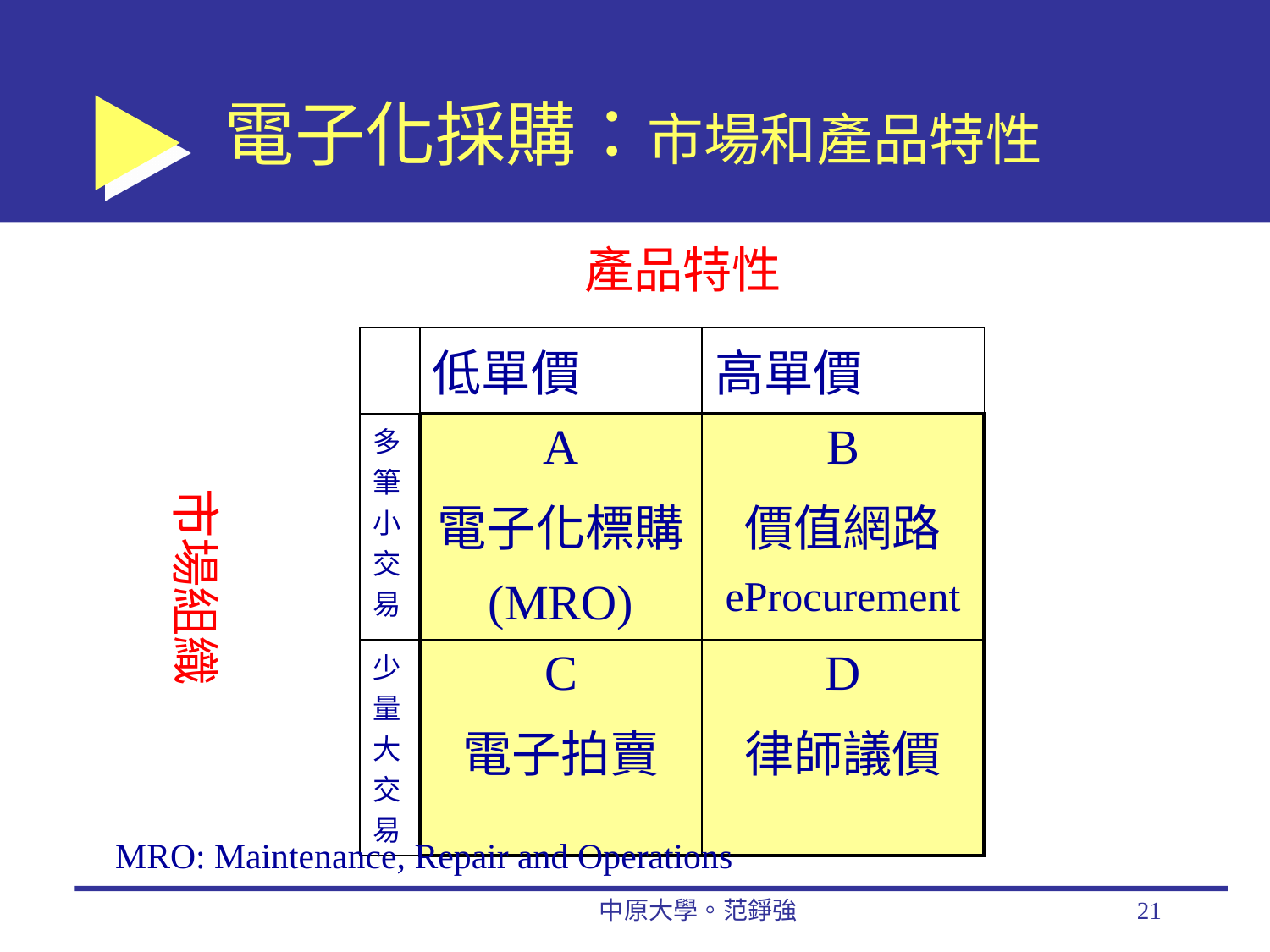

# 電子化採購：市場和產品特性
產品特性
|  | 低單價 | 高單價 |
| --- | --- | --- |
| 多筆小交易 | A 電子化標購 (MRO) | B 價值網路 eProcurement |
| 少量大交易 | C 電子拍賣 | D 律師議價 |
市場組織
MRO: Maintenance, Repair and Operations
中原大學。范錚強
21